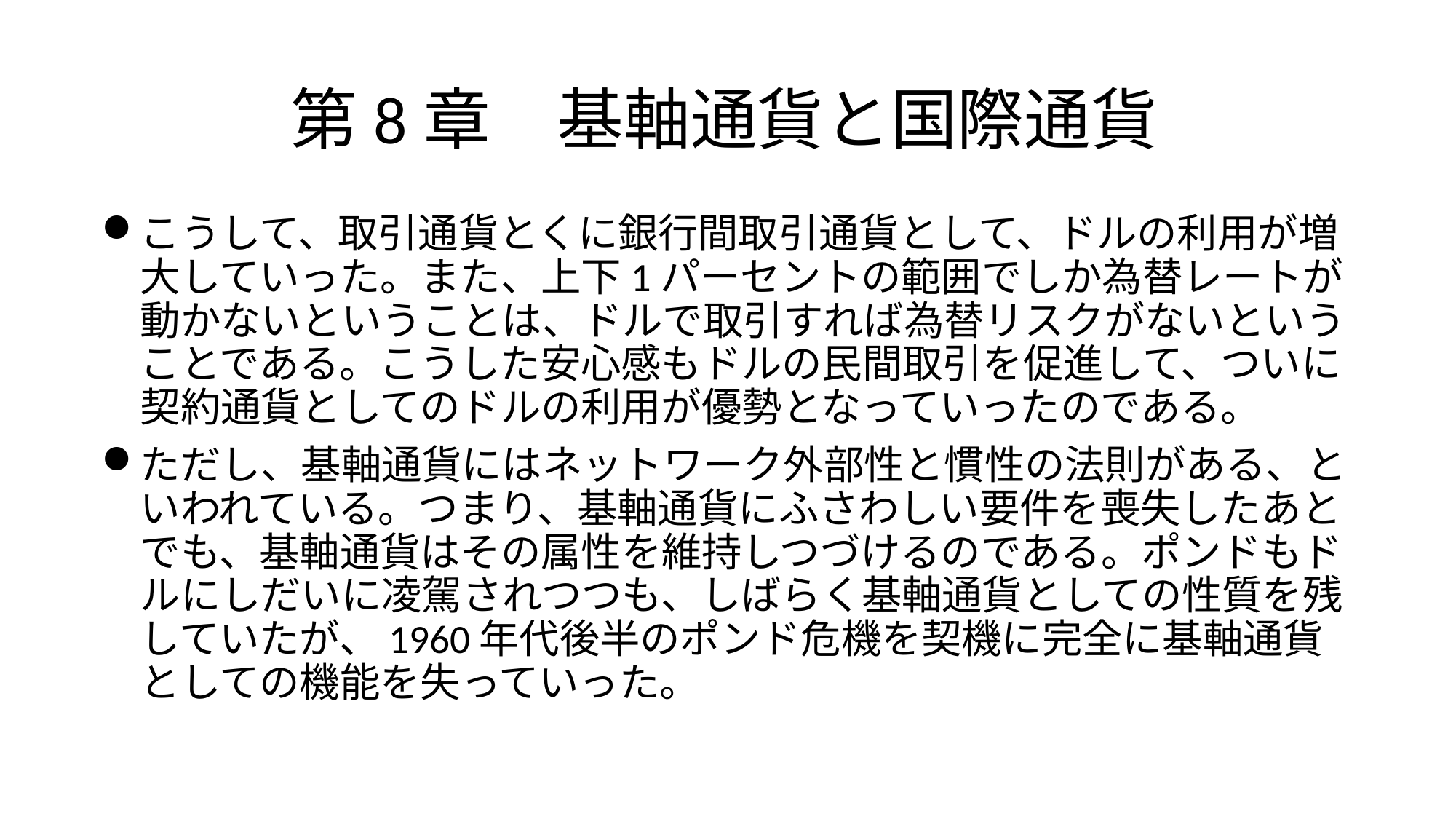

# 第8章　基軸通貨と国際通貨
こうして、取引通貨とくに銀行間取引通貨として、ドルの利用が増大していった。また、上下1パーセントの範囲でしか為替レートが動かないということは、ドルで取引すれば為替リスクがないということである。こうした安心感もドルの民間取引を促進して、ついに契約通貨としてのドルの利用が優勢となっていったのである。
ただし、基軸通貨にはネットワーク外部性と慣性の法則がある、といわれている。つまり、基軸通貨にふさわしい要件を喪失したあとでも、基軸通貨はその属性を維持しつづけるのである。ポンドもドルにしだいに凌駕されつつも、しばらく基軸通貨としての性質を残していたが、1960年代後半のポンド危機を契機に完全に基軸通貨としての機能を失っていった。